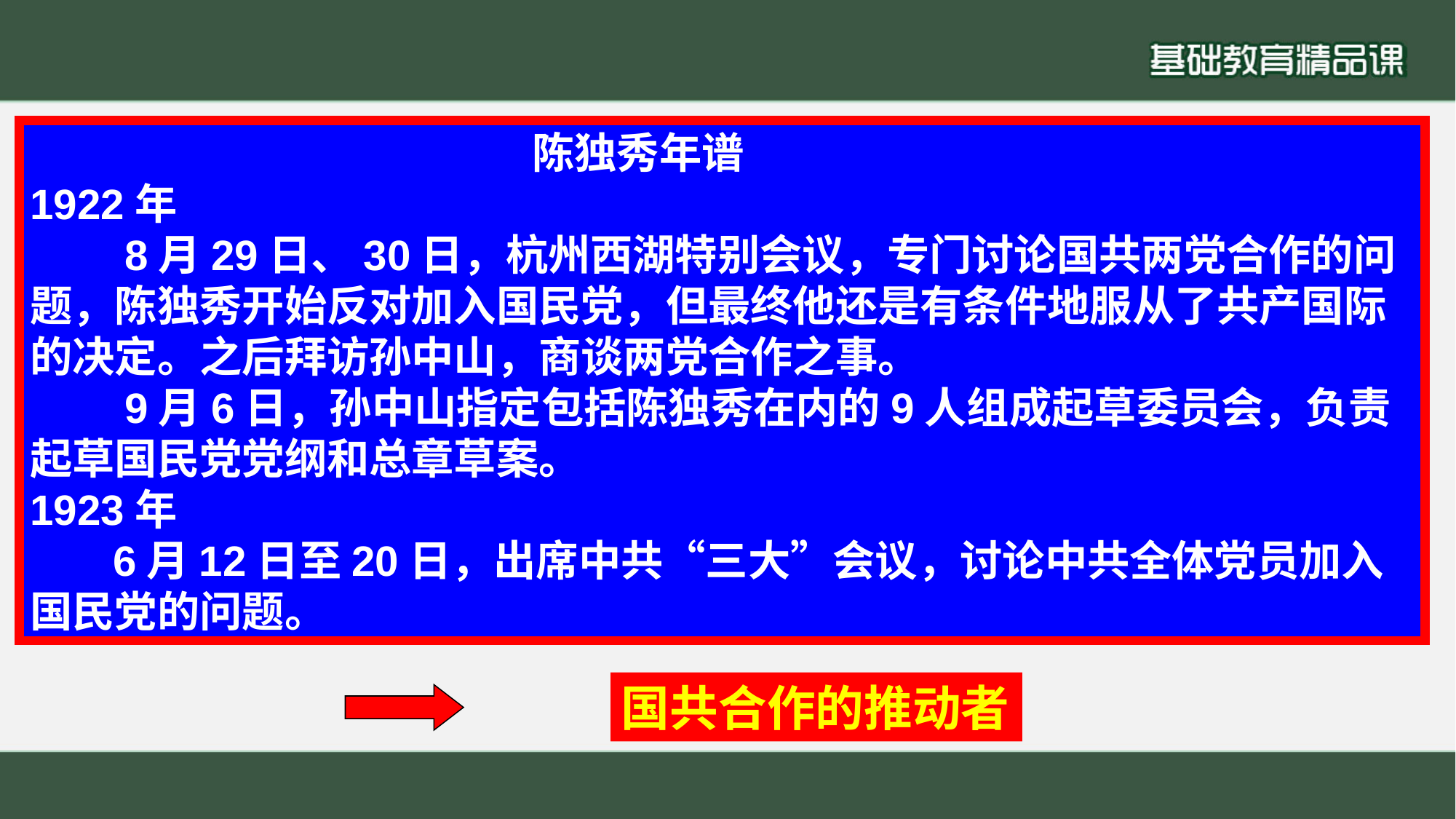

陈独秀年谱
1922年
        8月29日、30日，杭州西湖特别会议，专门讨论国共两党合作的问题，陈独秀开始反对加入国民党，但最终他还是有条件地服从了共产国际的决定。之后拜访孙中山，商谈两党合作之事。
        9月6日，孙中山指定包括陈独秀在内的9人组成起草委员会，负责起草国民党党纲和总章草案。
1923年
       6月12日至20日，出席中共“三大”会议，讨论中共全体党员加入国民党的问题。
国共合作的推动者